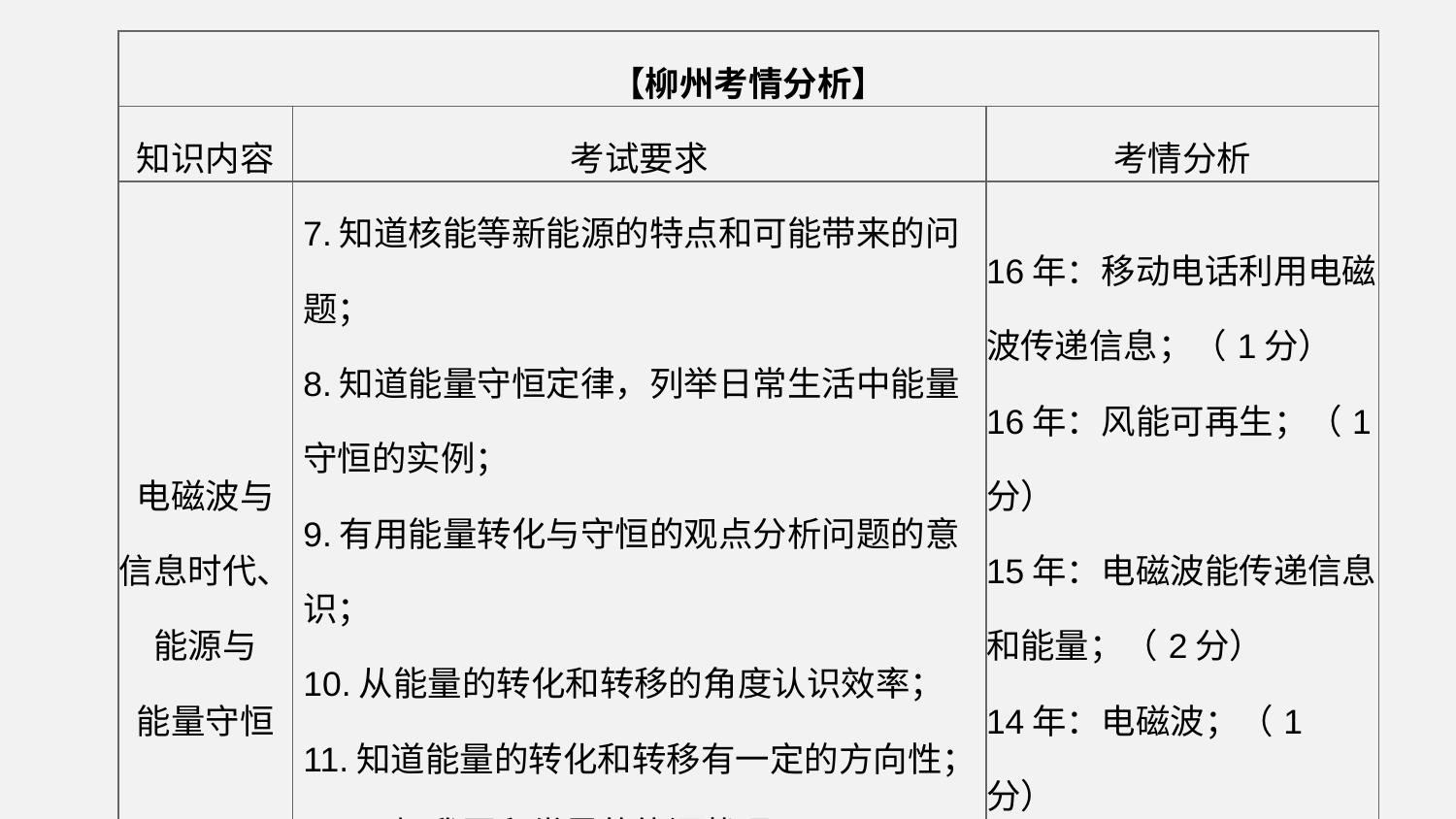

| 【柳州考情分析】 |  |  |
| --- | --- | --- |
| 知识内容 | 考试要求 | 考情分析 |
| 电磁波与 信息时代、 能源与 能量守恒 | 7.知道核能等新能源的特点和可能带来的问题； 8.知道能量守恒定律，列举日常生活中能量守恒的实例； 9.有用能量转化与守恒的观点分析问题的意识； 10.从能量的转化和转移的角度认识效率； 11.知道能量的转化和转移有一定的方向性； 12.了解我国和世界的能源状况； 13.对于能源的开发利用有可持续发展的意识 | 16年：移动电话利用电磁波传递信息；（1分） 16年：风能可再生；（1分） 15年：电磁波能传递信息和能量；（2分） 14年：电磁波；（1分） 14年：环境保护；（2分） |